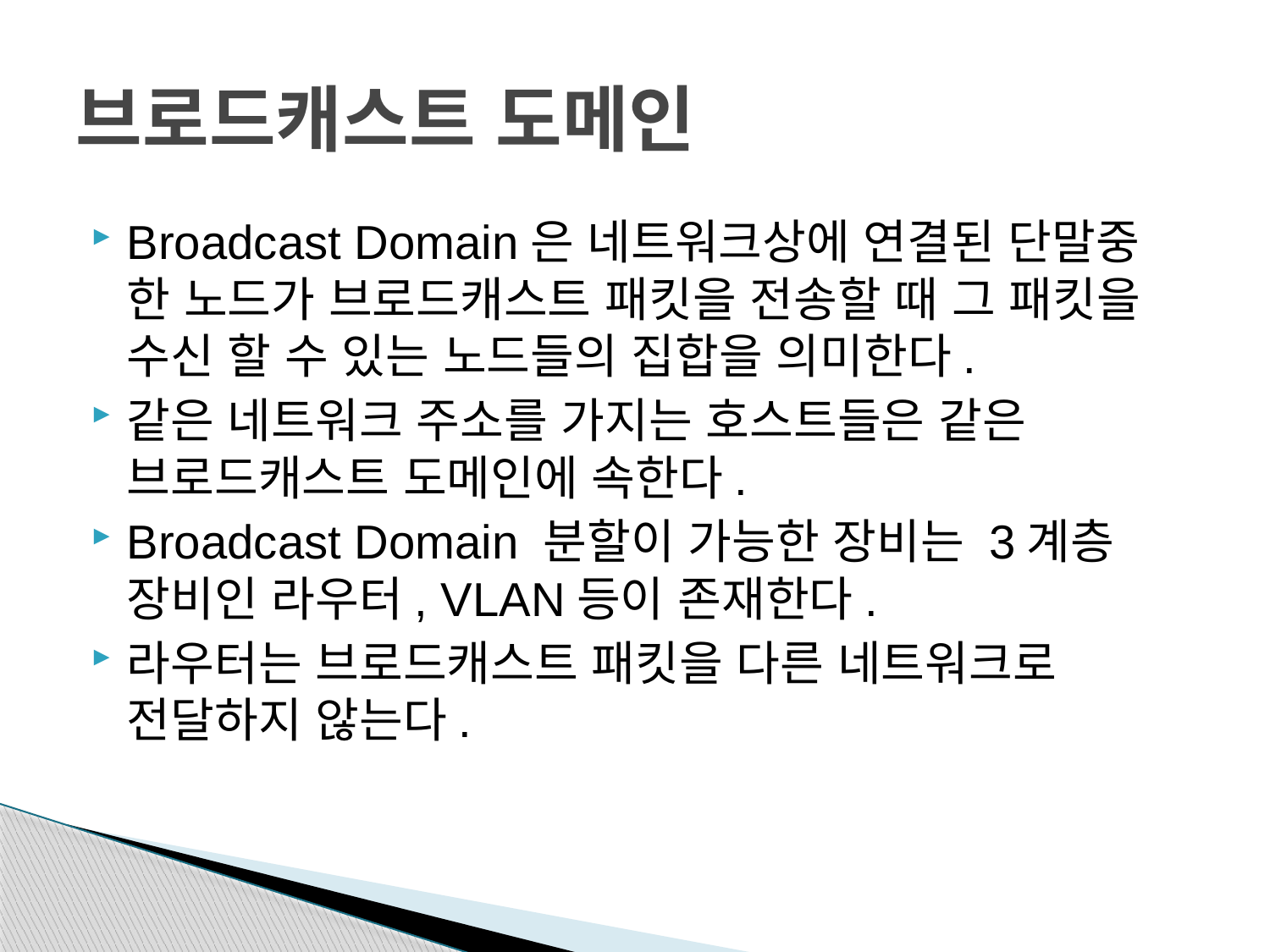

# 브로드캐스트 도메인
Broadcast Domain은 네트워크상에 연결된 단말중 한 노드가 브로드캐스트 패킷을 전송할 때 그 패킷을 수신 할 수 있는 노드들의 집합을 의미한다.
같은 네트워크 주소를 가지는 호스트들은 같은 브로드캐스트 도메인에 속한다.
Broadcast Domain 분할이 가능한 장비는 3계층 장비인 라우터, VLAN등이 존재한다.
라우터는 브로드캐스트 패킷을 다른 네트워크로 전달하지 않는다.